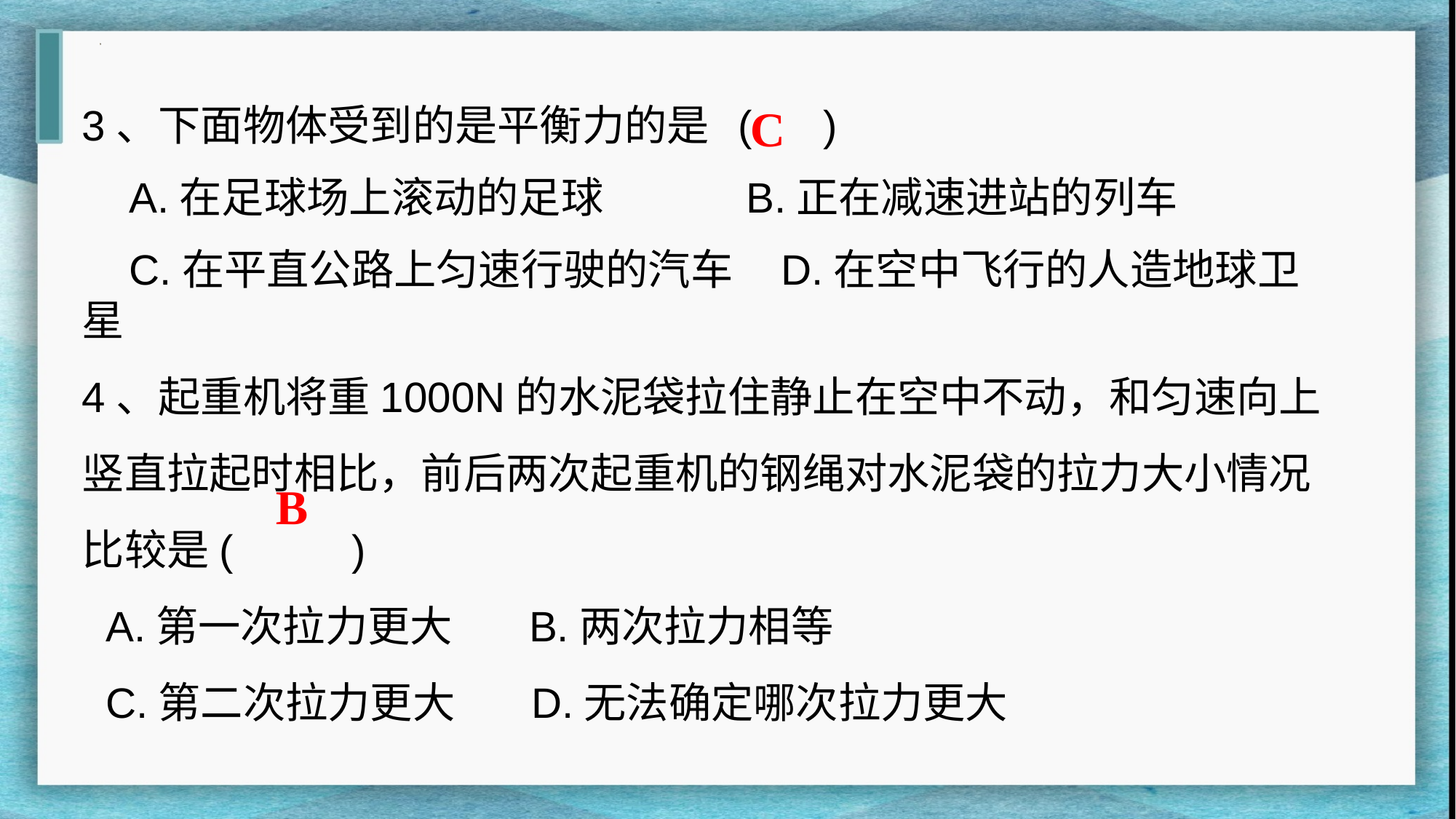

C
3、下面物体受到的是平衡力的是  (      )
    A.在足球场上滚动的足球              B.正在减速进站的列车
    C.在平直公路上匀速行驶的汽车    D.在空中飞行的人造地球卫星
4、起重机将重1000N的水泥袋拉住静止在空中不动，和匀速向上竖直拉起时相比，前后两次起重机的钢绳对水泥袋的拉力大小情况比较是(          )
  A.第一次拉力更大       B.两次拉力相等
  C.第二次拉力更大       D.无法确定哪次拉力更大

B